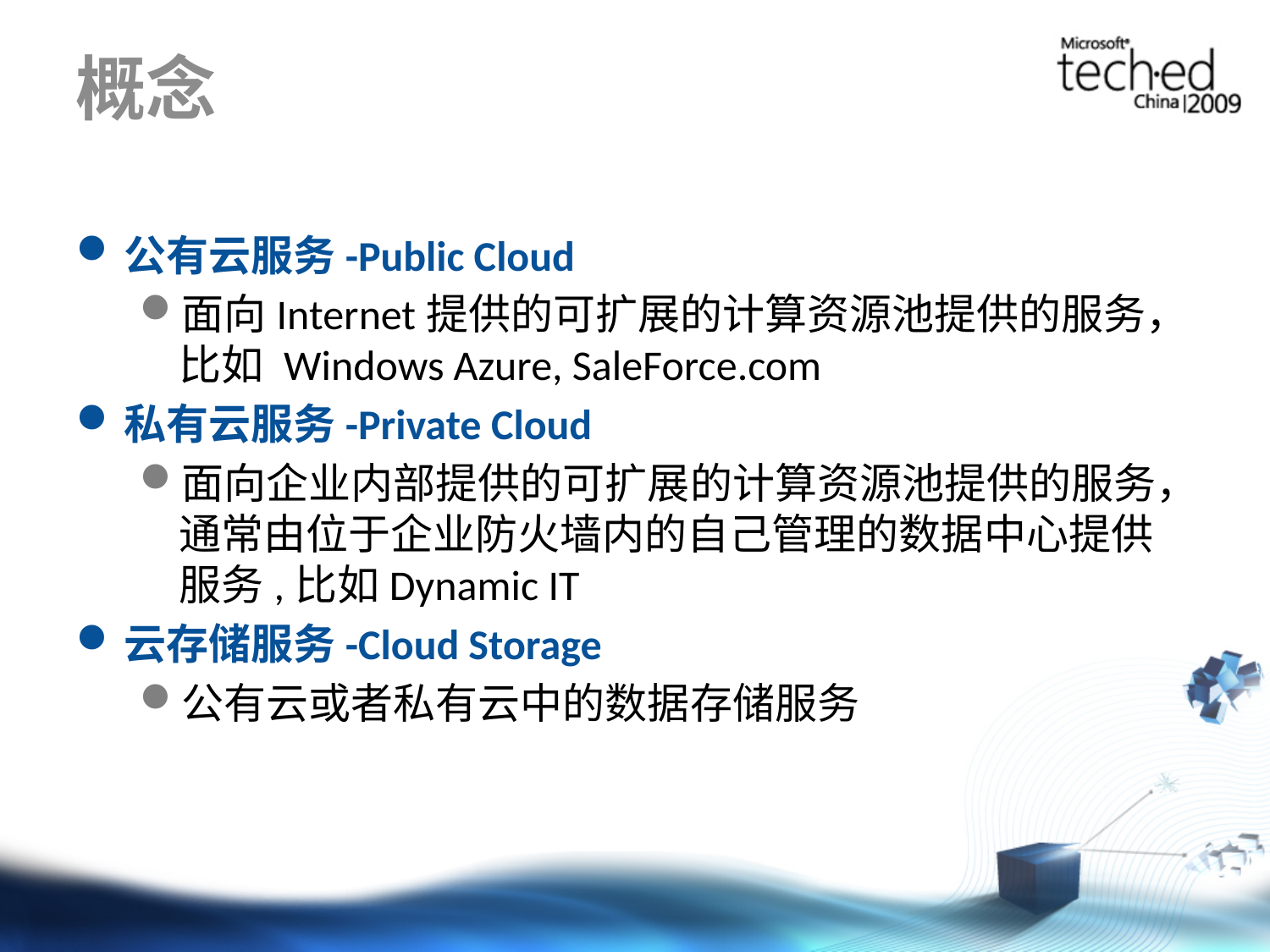

# 概念
公有云服务-Public Cloud
面向Internet提供的可扩展的计算资源池提供的服务，比如 Windows Azure, SaleForce.com
私有云服务-Private Cloud
面向企业内部提供的可扩展的计算资源池提供的服务，通常由位于企业防火墙内的自己管理的数据中心提供服务,比如Dynamic IT
云存储服务-Cloud Storage
公有云或者私有云中的数据存储服务